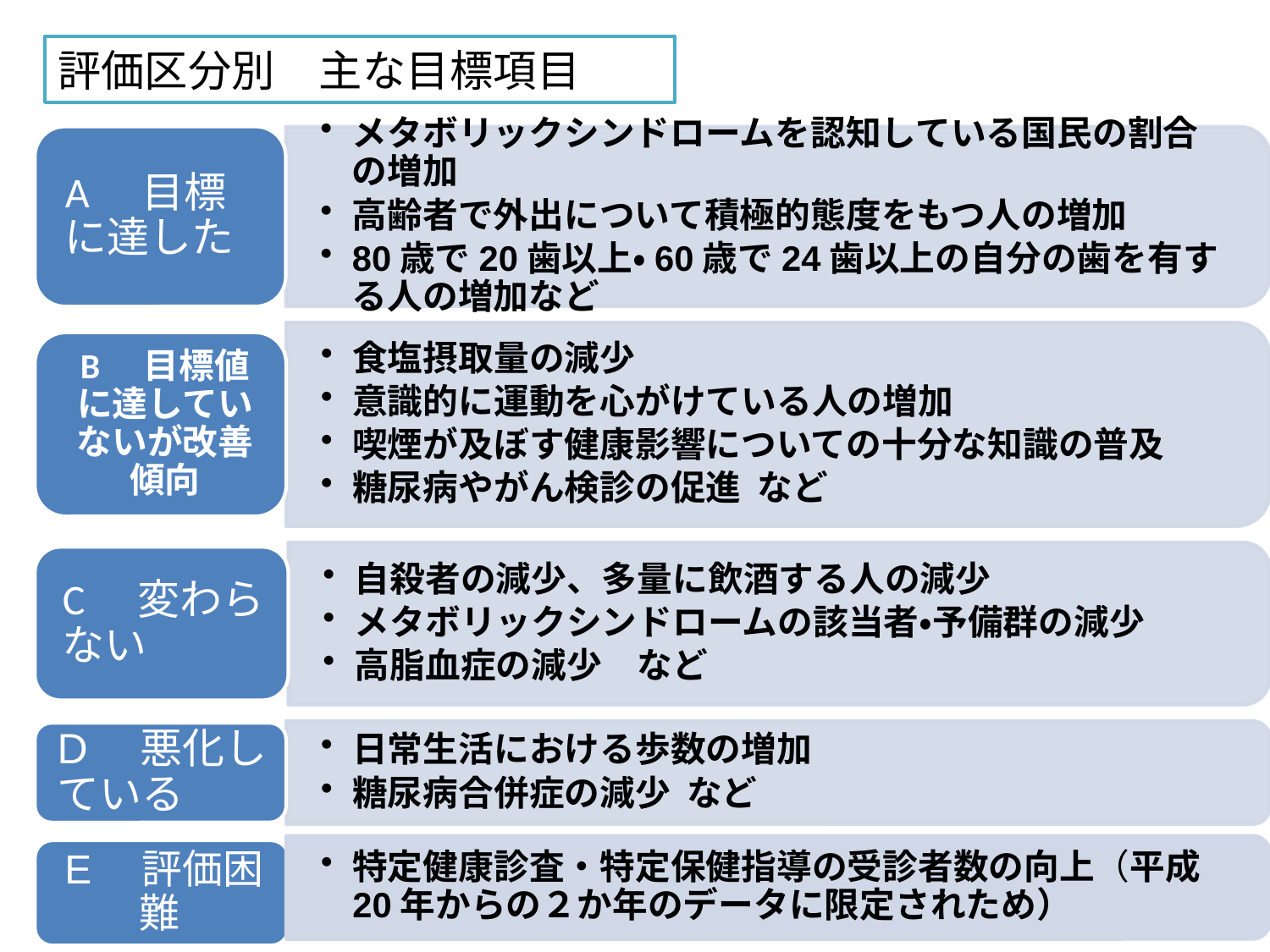

# 評価区分別　主な目標項目
メタボリックシンドロームを認知している国民の割合の増加
高齢者で外出について積極的態度をもつ人の増加
80歳で20歯以上・60歳で24歯以上の自分の歯を有する人の増加など
A　目標に達した
食塩摂取量の減少
意識的に運動を心がけている人の増加
喫煙が及ぼす健康影響についての十分な知識の普及
糖尿病やがん検診の促進  など
B　目標値に達していないが改善傾向
自殺者の減少、多量に飲酒する人の減少
メタボリックシンドロームの該当者・予備群の減少
高脂血症の減少　など
C　変わらない
日常生活における歩数の増加
糖尿病合併症の減少  など
D　悪化している
E　評価困難

特定健康診査・特定保健指導の受診者数の向上（平成20年からの２か年のデータに限定されため）